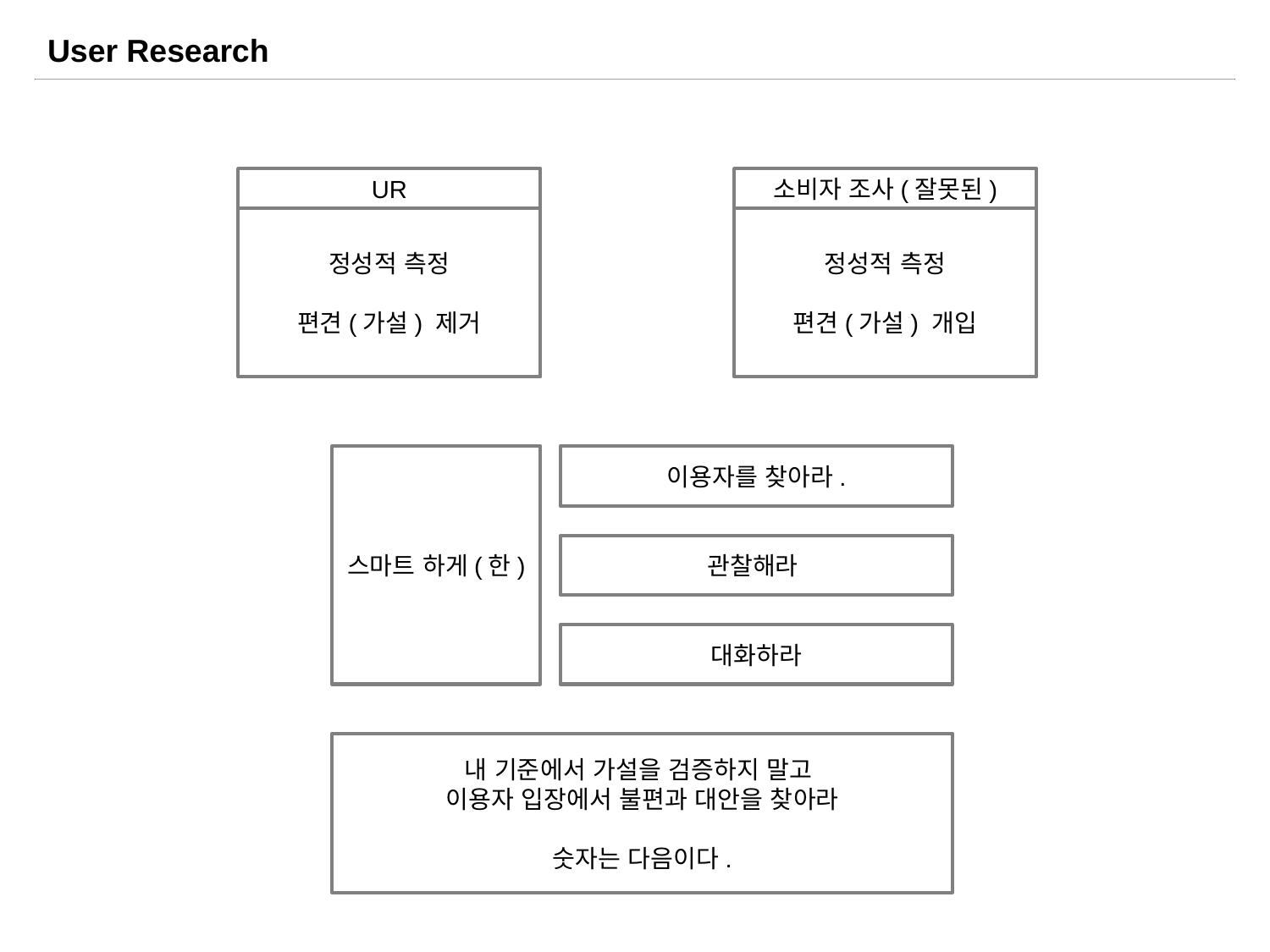

User Research
UR
소비자 조사(잘못된)
정성적 측정

편견(가설) 제거
정성적 측정

편견(가설) 개입
스마트 하게(한)
이용자를 찾아라.
관찰해라
대화하라
내 기준에서 가설을 검증하지 말고
이용자 입장에서 불편과 대안을 찾아라

숫자는 다음이다.